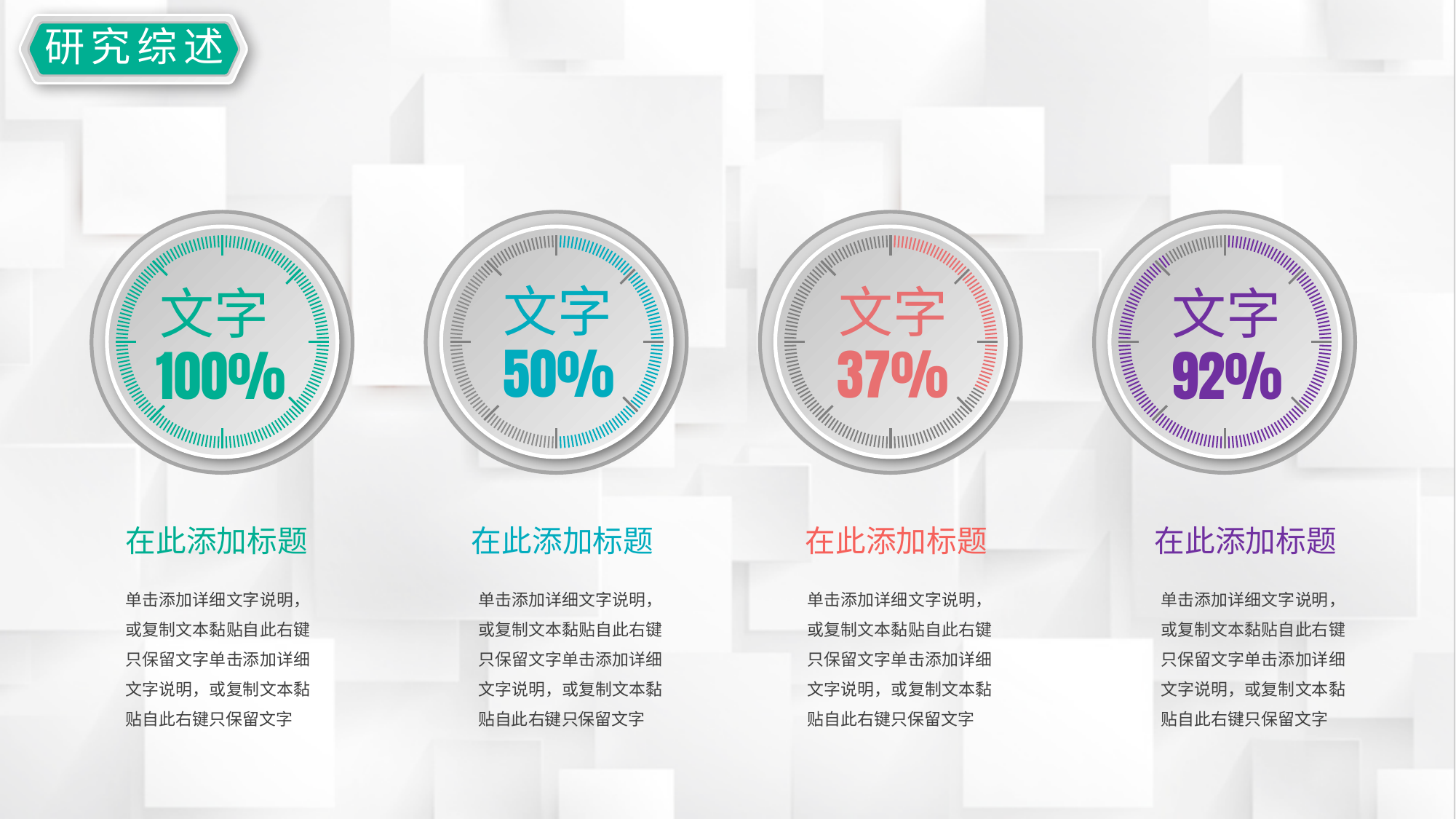

延迟符

研究综述

文字50%
文字 37%
文字92%
文字100%
在此添加标题
单击添加详细文字说明，或复制文本黏贴自此右键只保留文字单击添加详细文字说明，或复制文本黏贴自此右键只保留文字

在此添加标题
单击添加详细文字说明，或复制文本黏贴自此右键只保留文字单击添加详细文字说明，或复制文本黏贴自此右键只保留文字

在此添加标题
单击添加详细文字说明，或复制文本黏贴自此右键只保留文字单击添加详细文字说明，或复制文本黏贴自此右键只保留文字

在此添加标题
单击添加详细文字说明，或复制文本黏贴自此右键只保留文字单击添加详细文字说明，或复制文本黏贴自此右键只保留文字